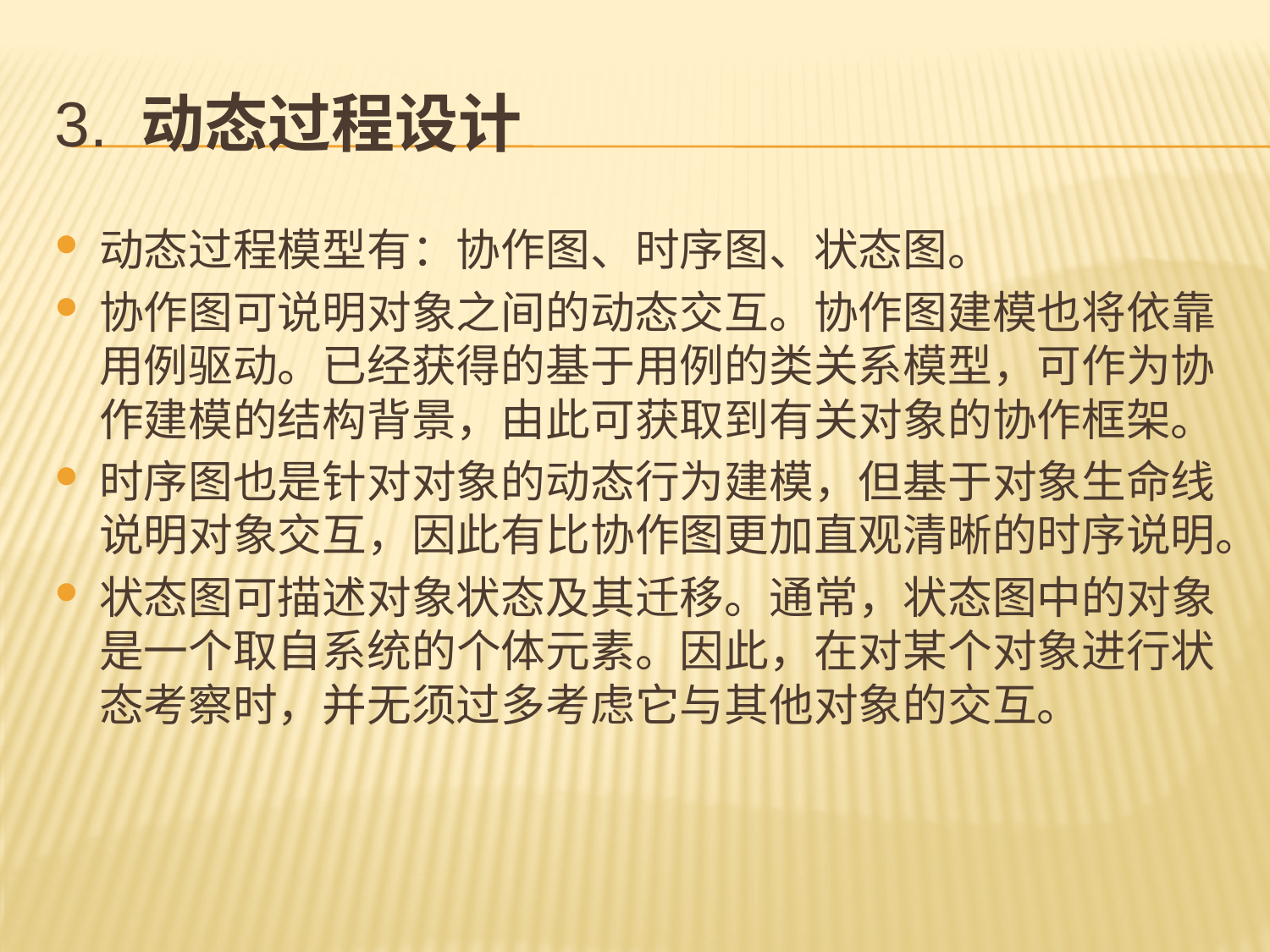

# 3. 动态过程设计
动态过程模型有：协作图、时序图、状态图。
协作图可说明对象之间的动态交互。协作图建模也将依靠用例驱动。已经获得的基于用例的类关系模型，可作为协作建模的结构背景，由此可获取到有关对象的协作框架。
时序图也是针对对象的动态行为建模，但基于对象生命线说明对象交互，因此有比协作图更加直观清晰的时序说明。
状态图可描述对象状态及其迁移。通常，状态图中的对象是一个取自系统的个体元素。因此，在对某个对象进行状态考察时，并无须过多考虑它与其他对象的交互。